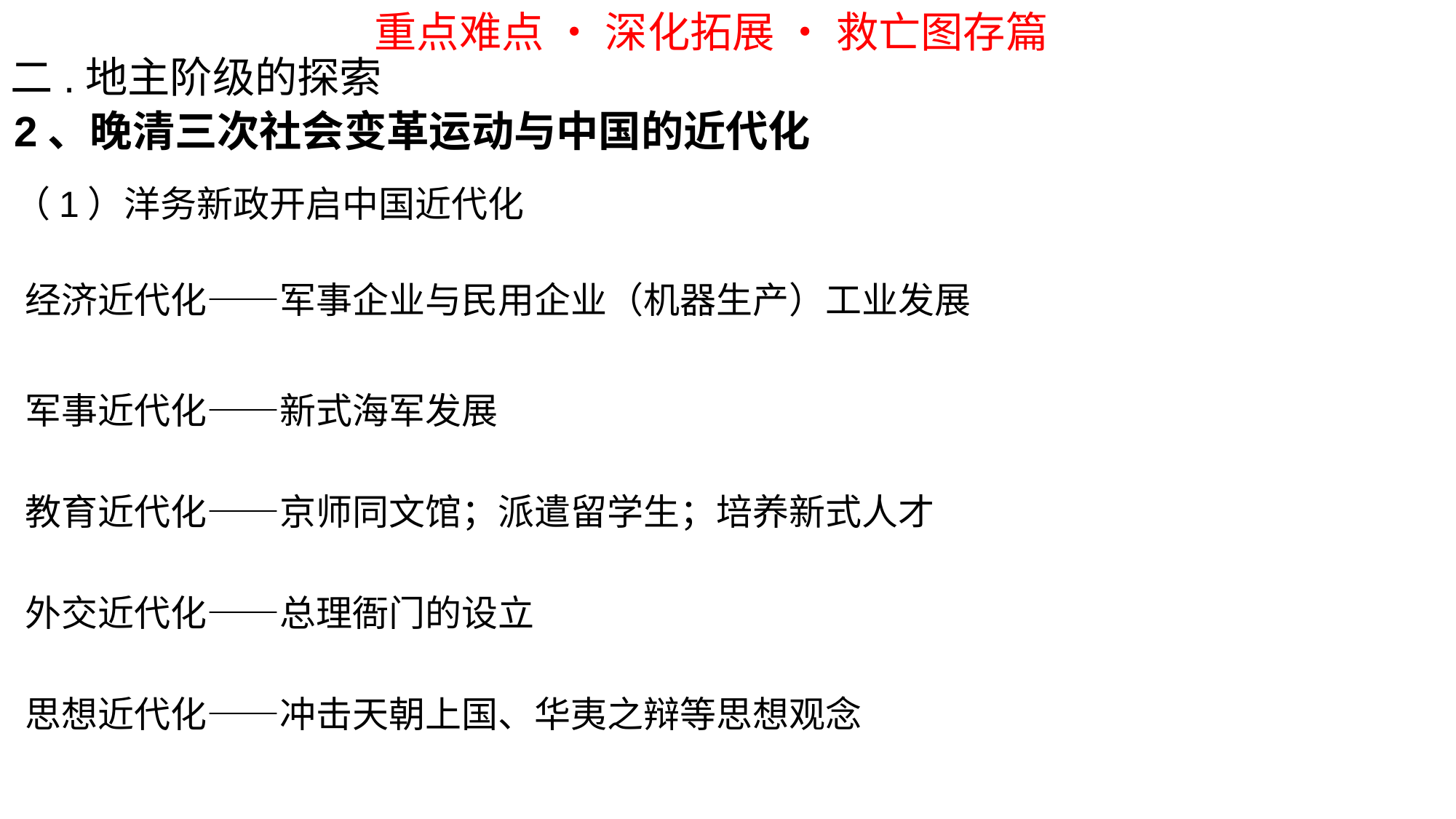

重点难点 • 深化拓展 • 救亡图存篇
二.地主阶级的探索
2、晚清三次社会变革运动与中国的近代化
（1）洋务新政开启中国近代化
经济近代化——军事企业与民用企业（机器生产）工业发展
军事近代化——新式海军发展
教育近代化——京师同文馆；派遣留学生；培养新式人才
外交近代化——总理衙门的设立
思想近代化——冲击天朝上国、华夷之辩等思想观念